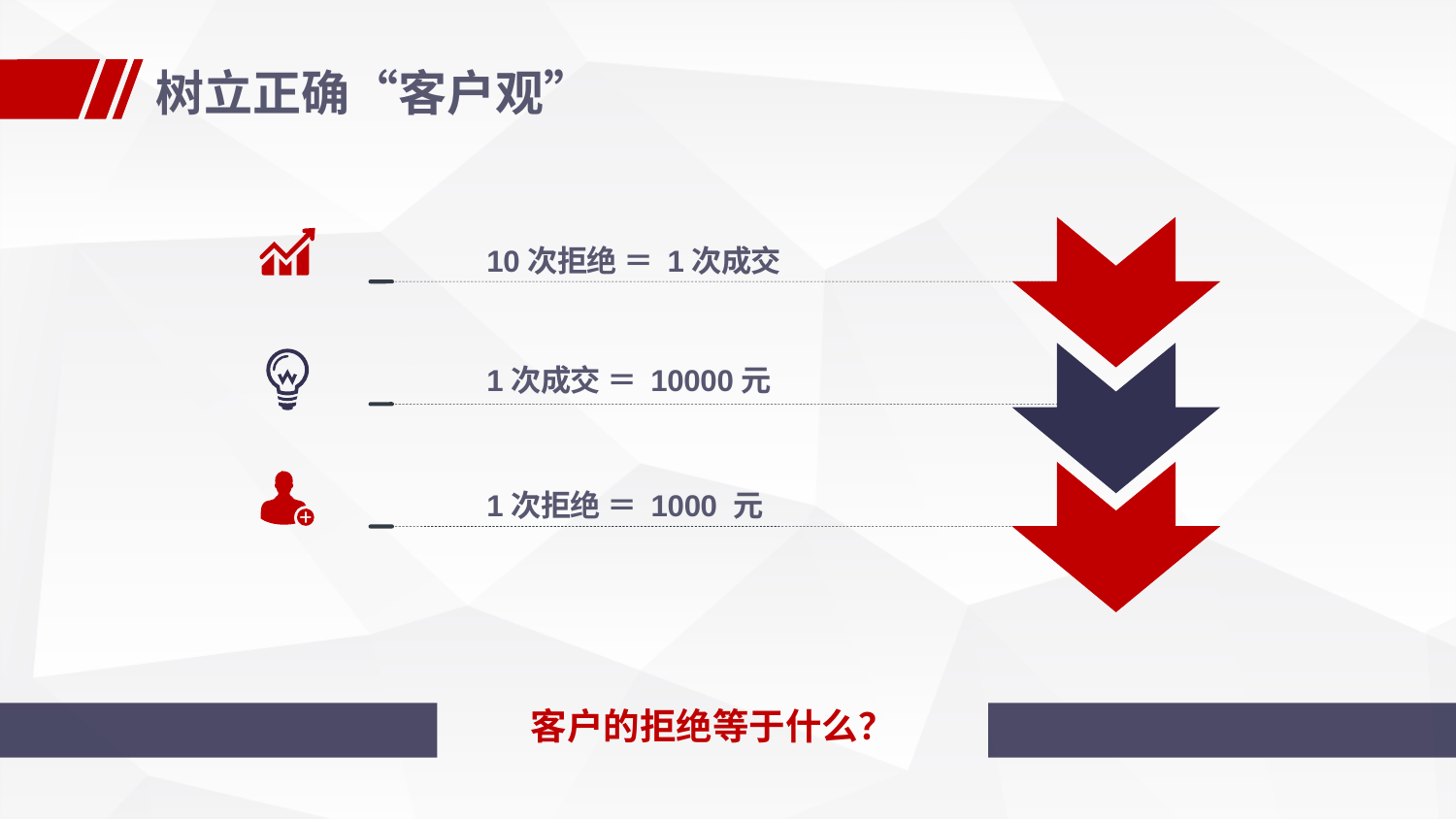

树立正确“客户观”

10次拒绝 ＝ 1次成交

1次成交 ＝ 10000元

1次拒绝 ＝ 1000 元

客户的拒绝等于什么？